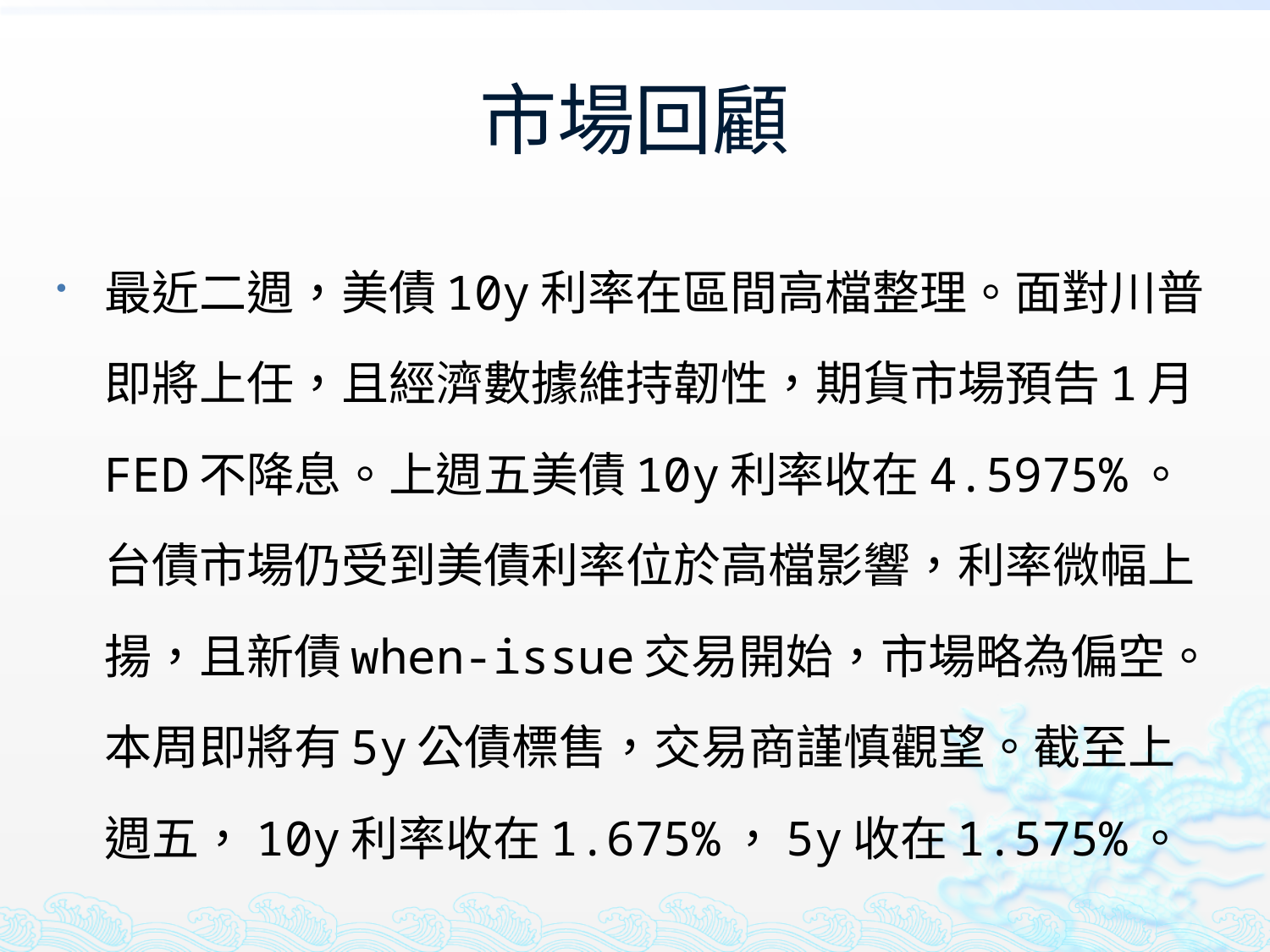

# 市場回顧
最近二週，美債10y利率在區間高檔整理。面對川普即將上任，且經濟數據維持韌性，期貨市場預告1月FED不降息。上週五美債10y利率收在4.5975%。台債市場仍受到美債利率位於高檔影響，利率微幅上揚，且新債when-issue交易開始，市場略為偏空。本周即將有5y公債標售，交易商謹慎觀望。截至上週五，10y利率收在1.675%，5y收在1.575%。